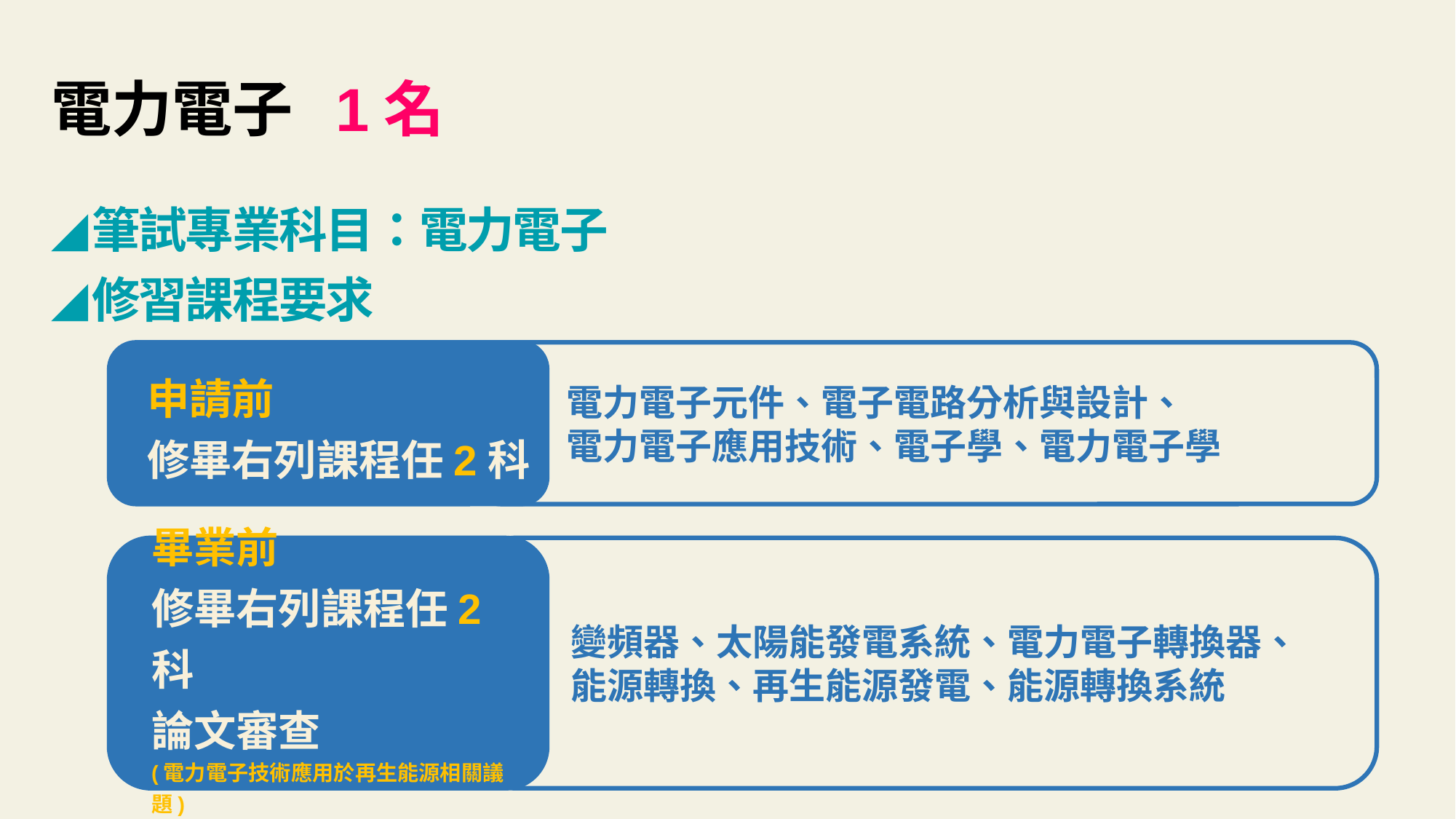

電力電子  1名
筆試專業科目：電力電子
修習課程要求
申請前
修畢右列課程任2科
電力電子元件、電子電路分析與設計、
電力電子應用技術、電子學、電力電子學
畢業前
修畢右列課程任2科
論文審查
(電力電子技術應用於再生能源相關議題)
變頻器、太陽能發電系統、電力電子轉換器、
能源轉換、再生能源發電、能源轉換系統